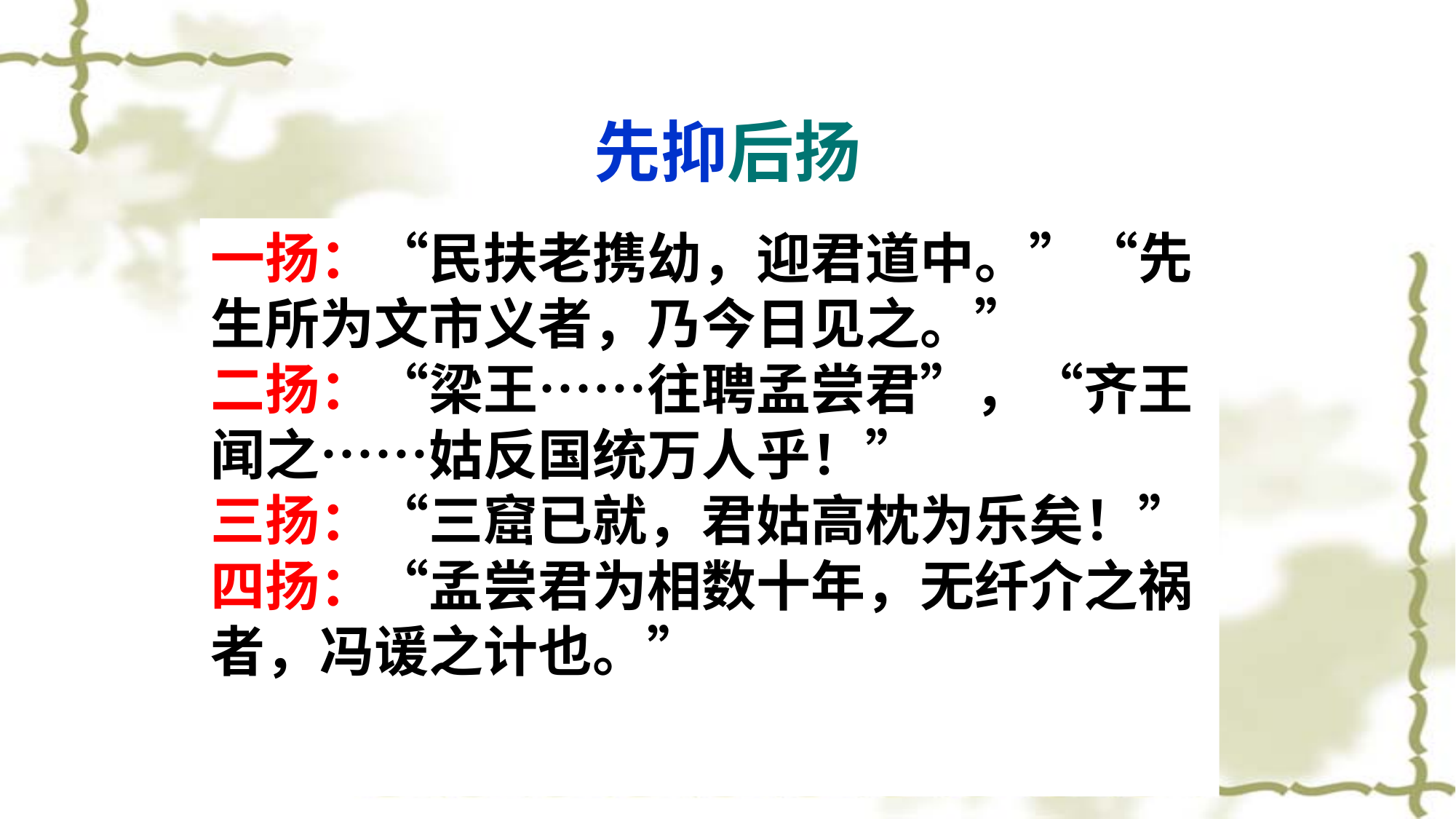

# 先抑后扬
一扬：“民扶老携幼，迎君道中。”“先生所为文市义者，乃今日见之。”
二扬：“梁王……往聘孟尝君”，“齐王闻之……姑反国统万人乎！”
三扬：“三窟已就，君姑高枕为乐矣！”
四扬：“孟尝君为相数十年，无纤介之祸者，冯谖之计也。”